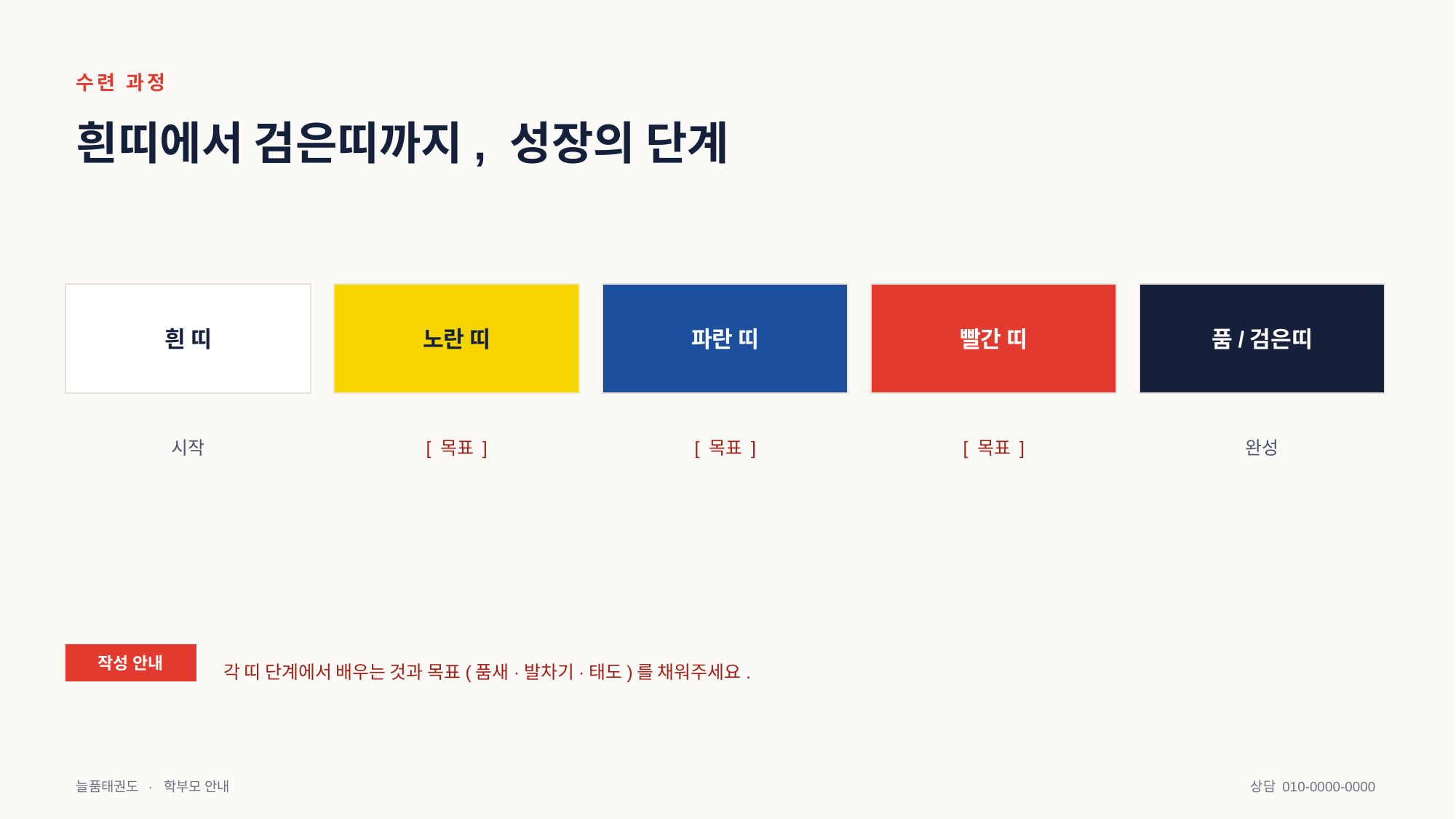

수련 과정
흰띠에서 검은띠까지, 성장의 단계

흰 띠

노란 띠

파란 띠

빨간 띠

품/검은띠
시작
[ 목표 ]
[ 목표 ]
[ 목표 ]
완성
작성 안내
각 띠 단계에서 배우는 것과 목표(품새·발차기·태도)를 채워주세요.
늘품태권도  ·  학부모 안내
상담 010-0000-0000